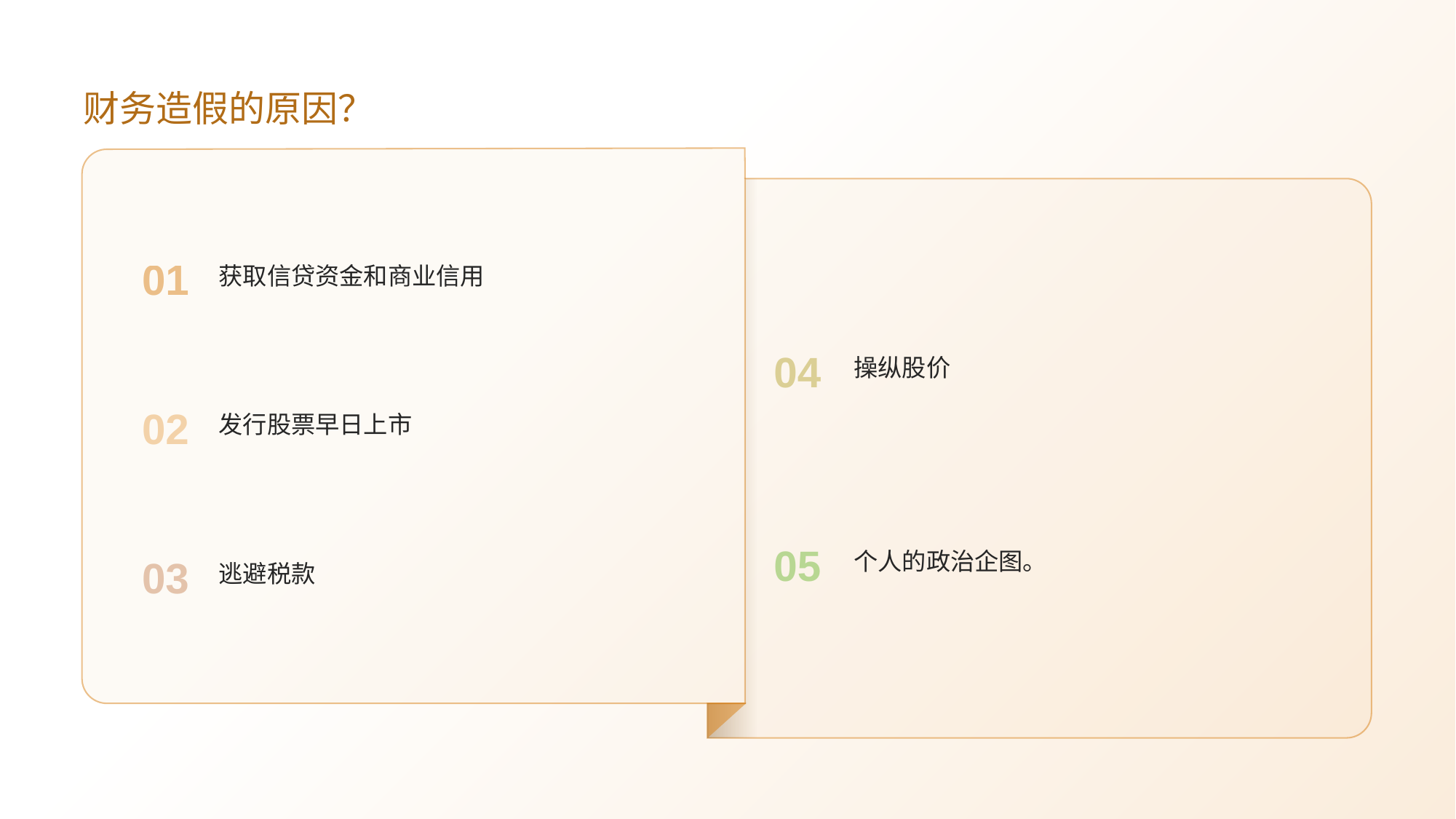

# 财务造假的原因？

获取信贷资金和商业信用
01
操纵股价
04
发行股票早日上市
02
个人的政治企图。
逃避税款
05
03